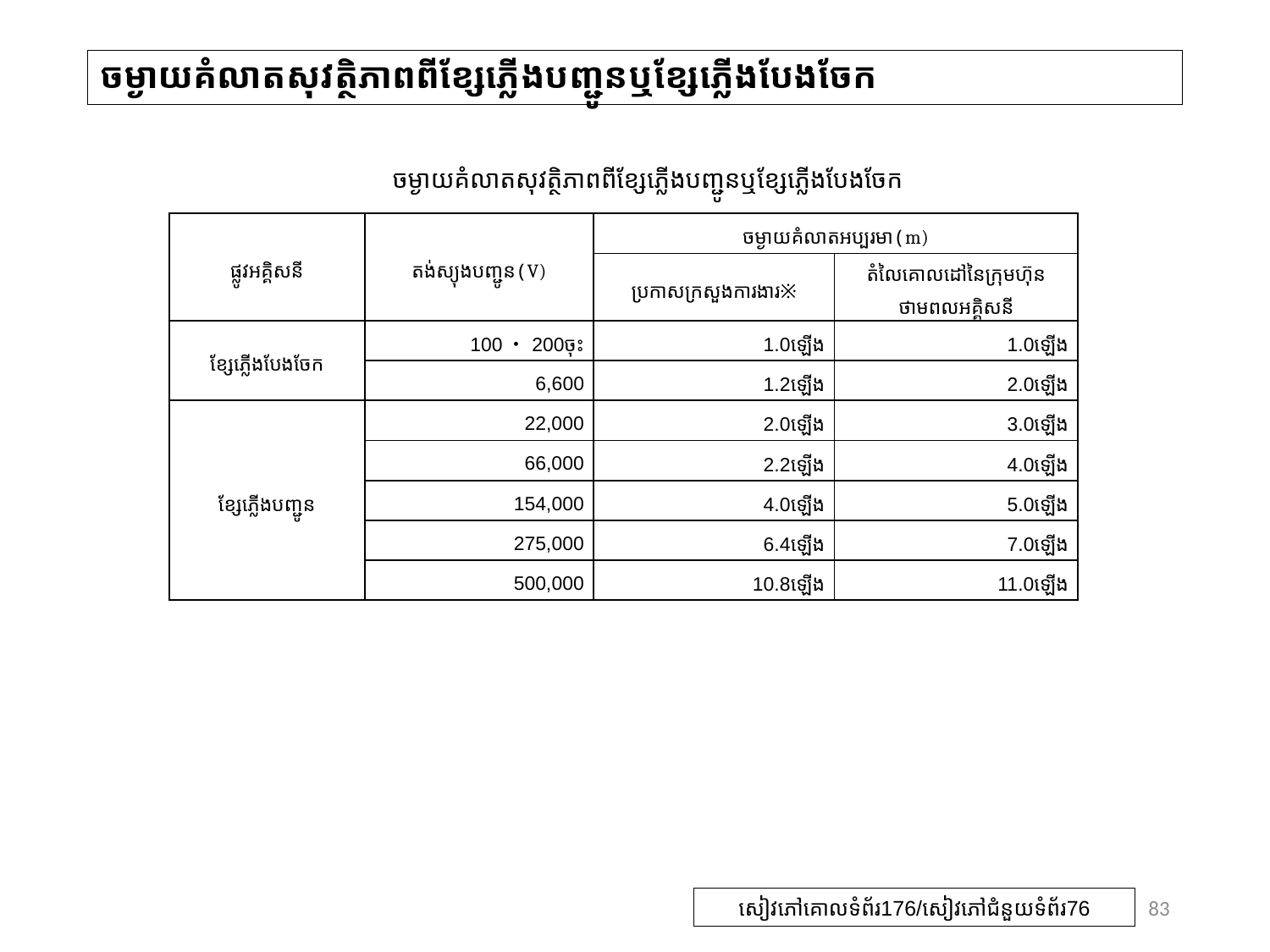

# ចម្ងាយគំលាតសុវត្ថិភាពពីខ្សែភ្លើងបញ្ជូនឬខ្សែភ្លើងបែងចែក
ចម្ងាយគំលាតសុវត្ថិភាពពីខ្សែភ្លើងបញ្ជូនឬខ្សែភ្លើងបែងចែក
| ផ្លូវអគ្គិសនី | តង់ស្យុងបញ្ជូន(V) | ចម្ងាយគំលាតអប្បរមា(m) |  |
| --- | --- | --- | --- |
|  |  | ប្រកាសក្រសួងការងារ※ | តំលៃគោលដៅនៃក្រុមហ៊ុនថាមពលអគ្គិសនី |
| ខ្សែភ្លើងបែងចែក | 100・200ចុះ | 1.0ឡើង | 1.0ឡើង |
|  | 6,600 | 1.2ឡើង | 2.0ឡើង |
| ខ្សែភ្លើងបញ្ជូន | 22,000 | 2.0ឡើង | 3.0ឡើង |
|  | 66,000 | 2.2ឡើង | 4.0ឡើង |
|  | 154,000 | 4.0ឡើង | 5.0ឡើង |
|  | 275,000 | 6.4ឡើង | 7.0ឡើង |
|  | 500,000 | 10.8ឡើង | 11.0ឡើង |
83
សៀវភៅគោលទំព័រ176/សៀវភៅជំនួយទំព័រ76